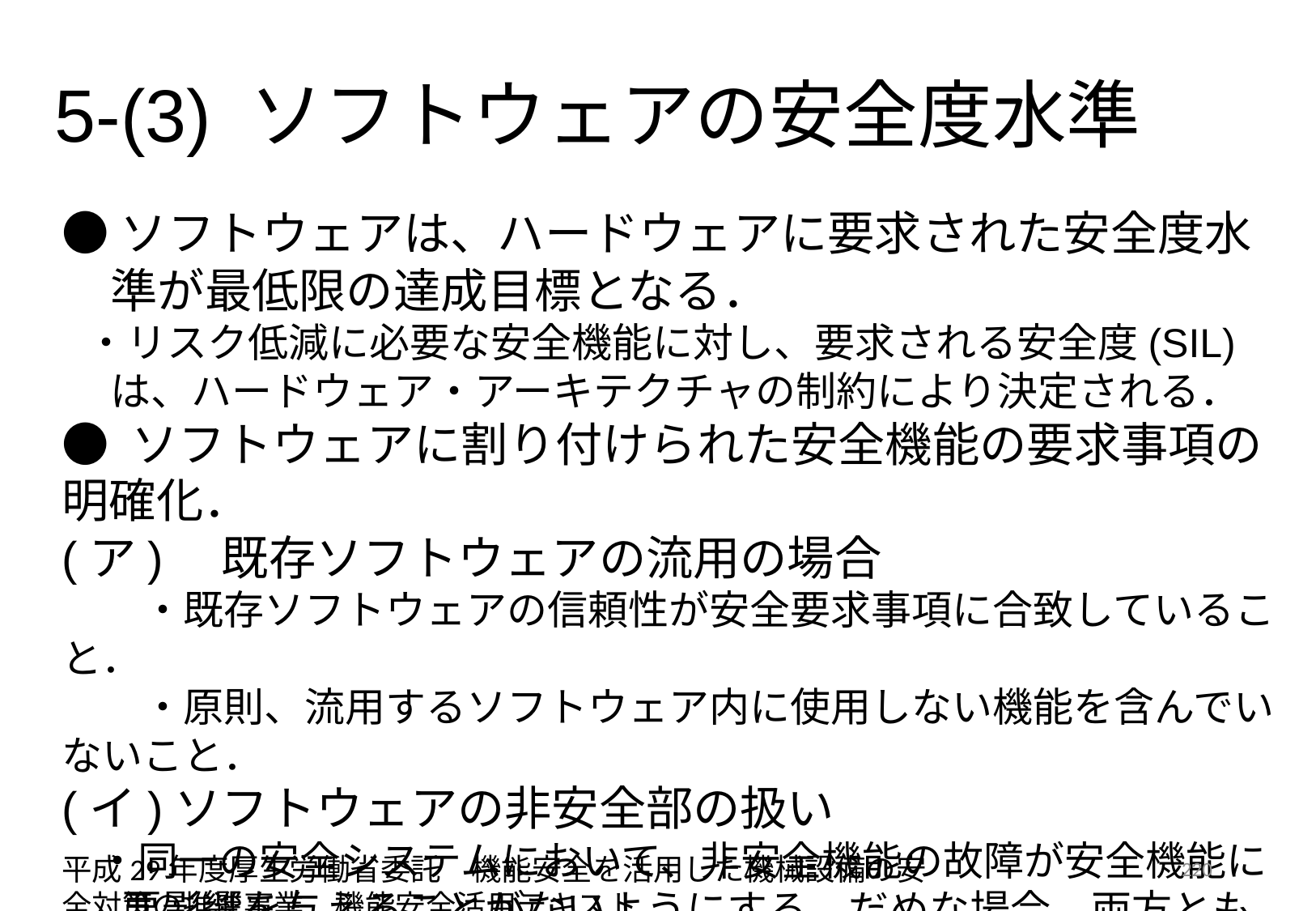

# 5-(3) ソフトウェアの安全度水準
●ソフトウェアは、ハードウェアに要求された安全度水準が最低限の達成目標となる．
・リスク低減に必要な安全機能に対し、要求される安全度(SIL)は、ハードウェア・アーキテクチャの制約により決定される．
● ソフトウェアに割り付けられた安全機能の要求事項の明確化．
(ア)　既存ソフトウェアの流用の場合
　　・既存ソフトウェアの信頼性が安全要求事項に合致していること．
　　・原則、流用するソフトウェア内に使用しない機能を含んでいないこと．
(イ)ソフトウェアの非安全部の扱い
・同一の安全システムにおいて、非安全機能の故障が安全機能に悪影響を与えることがないようにする．だめな場合、両方とも安全関連として扱う．

平成29年度厚生労働省委託　機能安全を活用した機械設備の安全対策の推進事業　機能安全活用テキスト
220